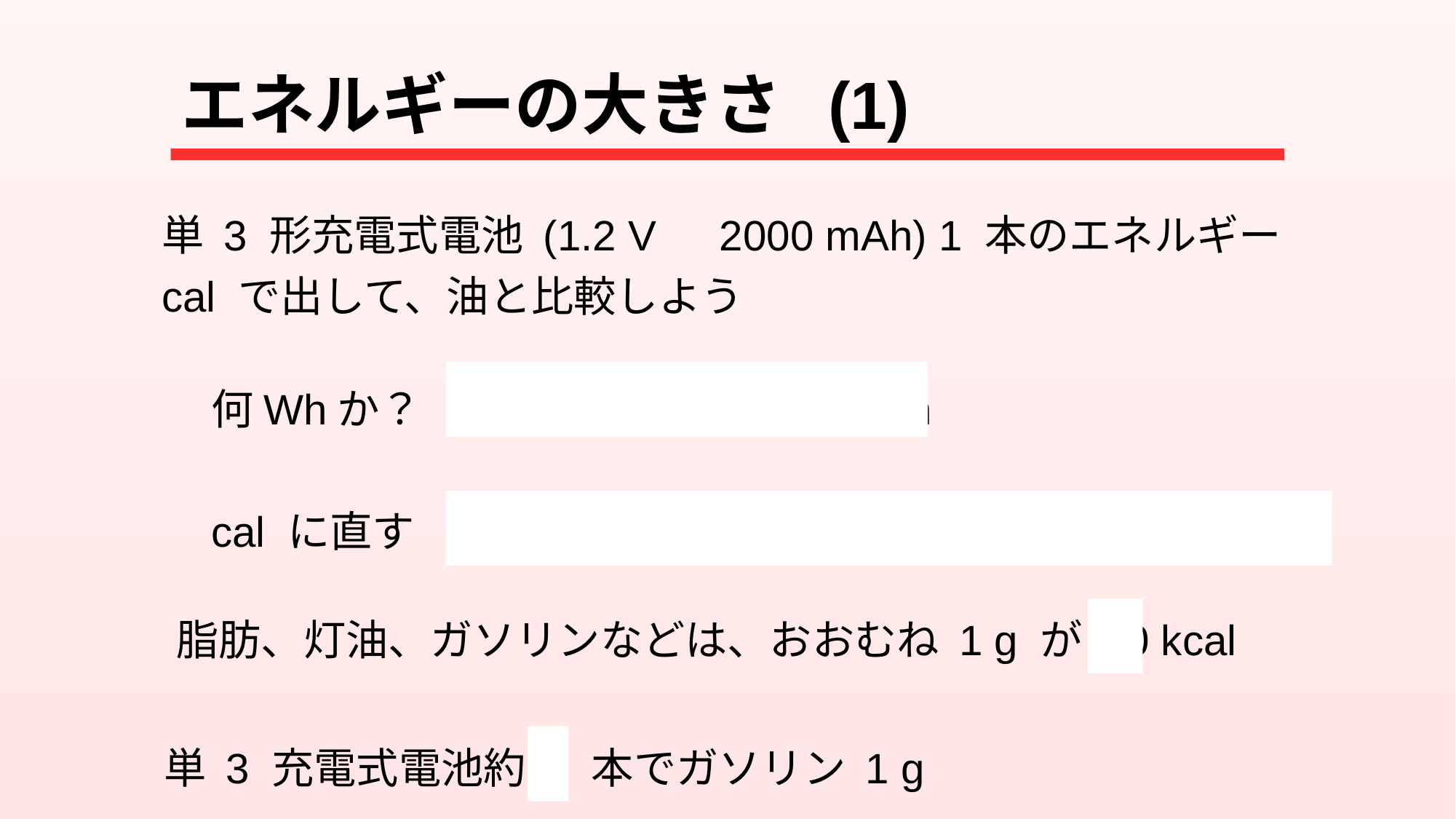

# エネルギーの大きさ  (1)
単 3 形充電式電池 (1.2 V　2000 mAh) 1 本のエネルギー
cal で出して、油と比較しよう

何Whか？　　1.2 V × 2 Ah = 2.4 Wh

cal に直す　　1 Wh = 0.86 kcal より 2.4 ×0.86 ≒ 2.1 kcal

脂肪、灯油、ガソリンなどは、おおむね 1 g が 10 kcal

単 3 充電式電池約 5 本でガソリン 1 g